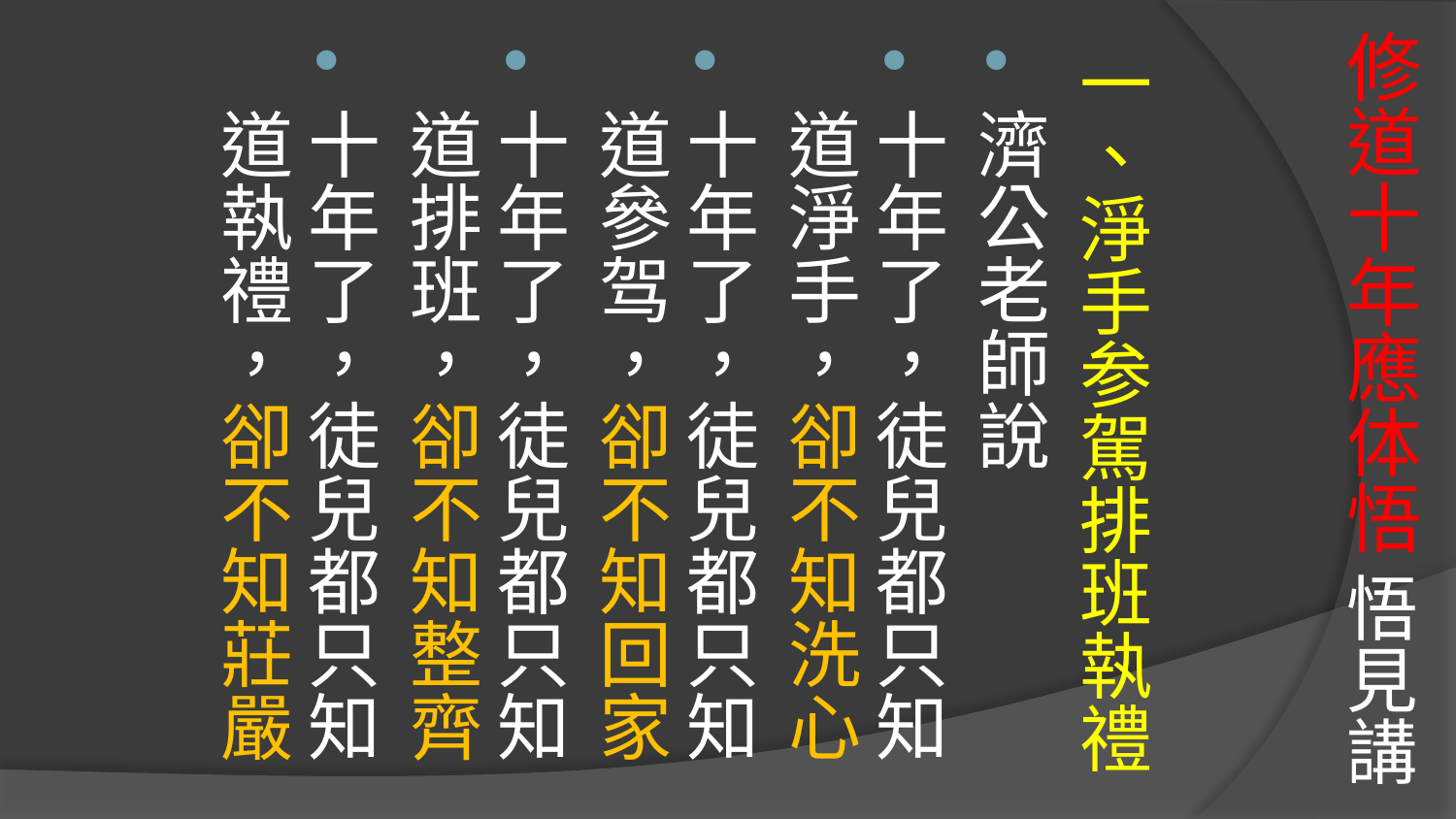

# 修道十年應体悟 悟見講
一、淨手参駕排班執禮
濟公老師說
十年了，徒兒都只知道淨手，卻不知洗心
十年了，徒兒都只知道參驾，卻不知回家
十年了，徒兒都只知道排班，卻不知整齊
十年了，徒兒都只知道執禮，卻不知莊嚴